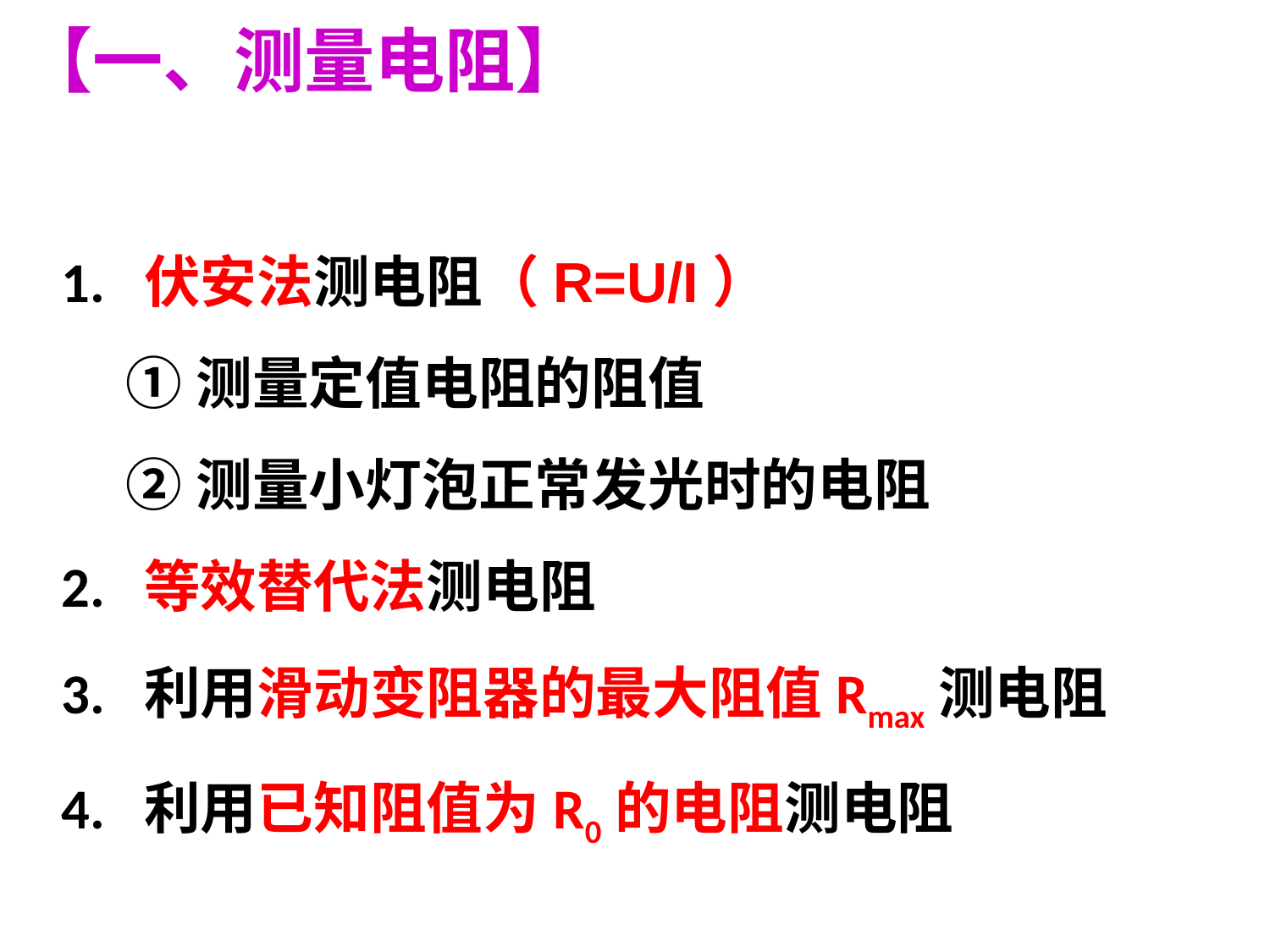

【一、测量电阻】
1.  伏安法测电阻（R=U/I）
     ①测量定值电阻的阻值
     ②测量小灯泡正常发光时的电阻
2.  等效替代法测电阻
3.  利用滑动变阻器的最大阻值Rmax测电阻
4.  利用已知阻值为R0的电阻测电阻